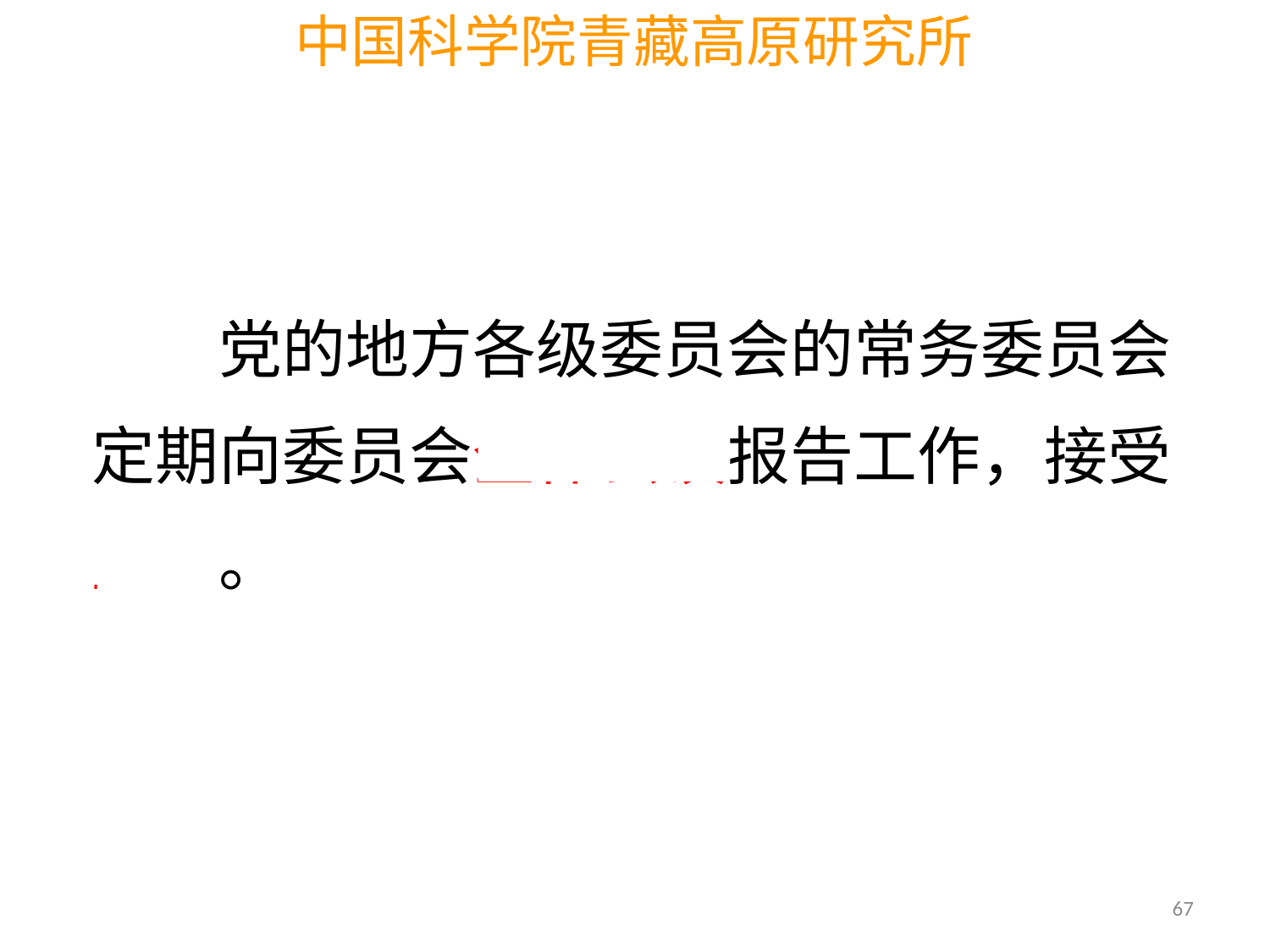

# 党的地方各级委员会的常务委员会定期向委员会全体会议报告工作，接受监督。

67